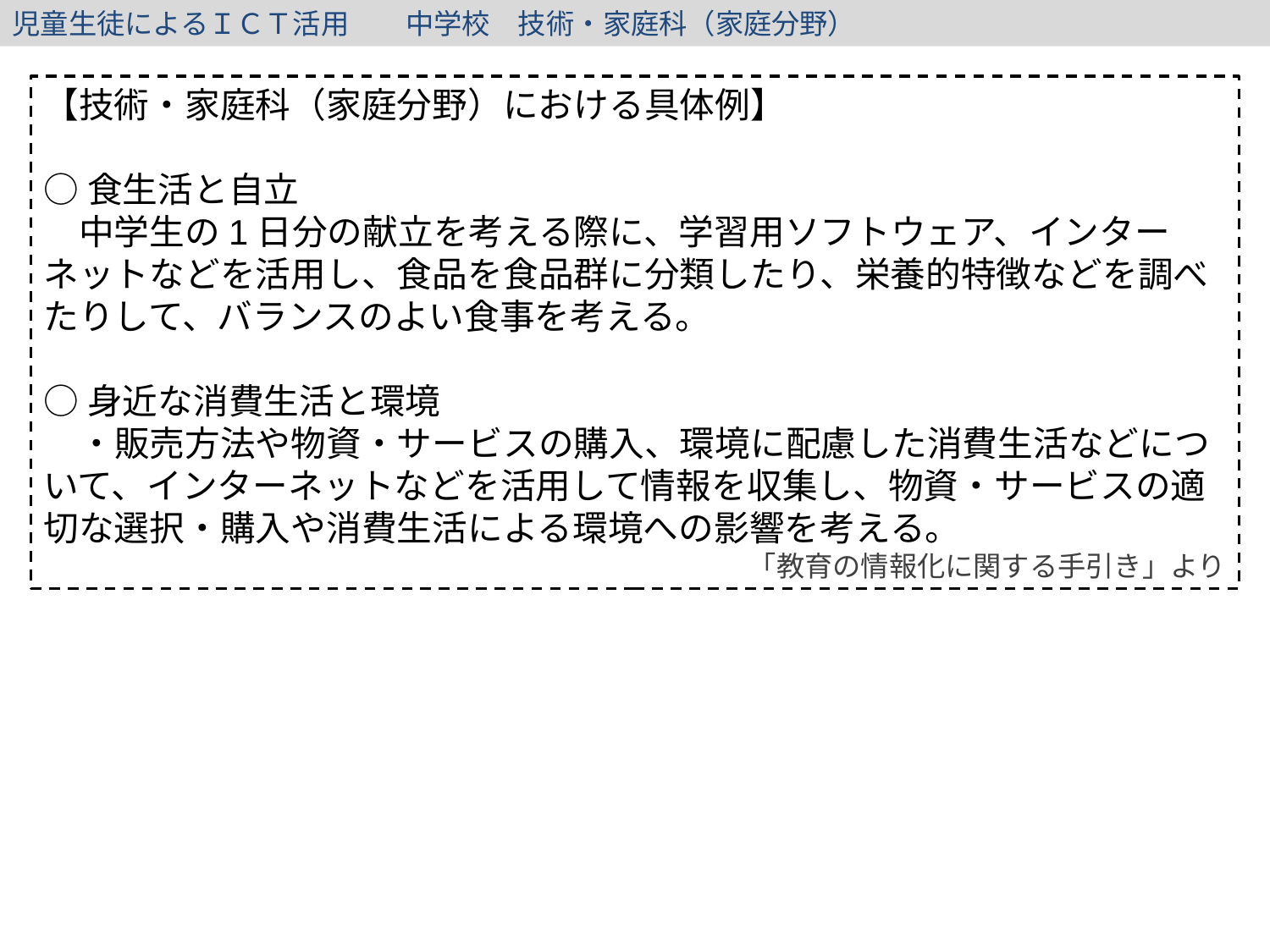

児童生徒によるＩＣＴ活用　　中学校　技術・家庭科（家庭分野）
【技術・家庭科（家庭分野）における具体例】

○食生活と自立
　中学生の1日分の献立を考える際に、学習用ソフトウェア、インターネットなどを活用し、食品を食品群に分類したり、栄養的特徴などを調べたりして、バランスのよい食事を考える。

○身近な消費生活と環境
　・販売方法や物資・サービスの購入、環境に配慮した消費生活などについて、インターネットなどを活用して情報を収集し、物資・サービスの適切な選択・購入や消費生活による環境への影響を考える。
「教育の情報化に関する手引き」より